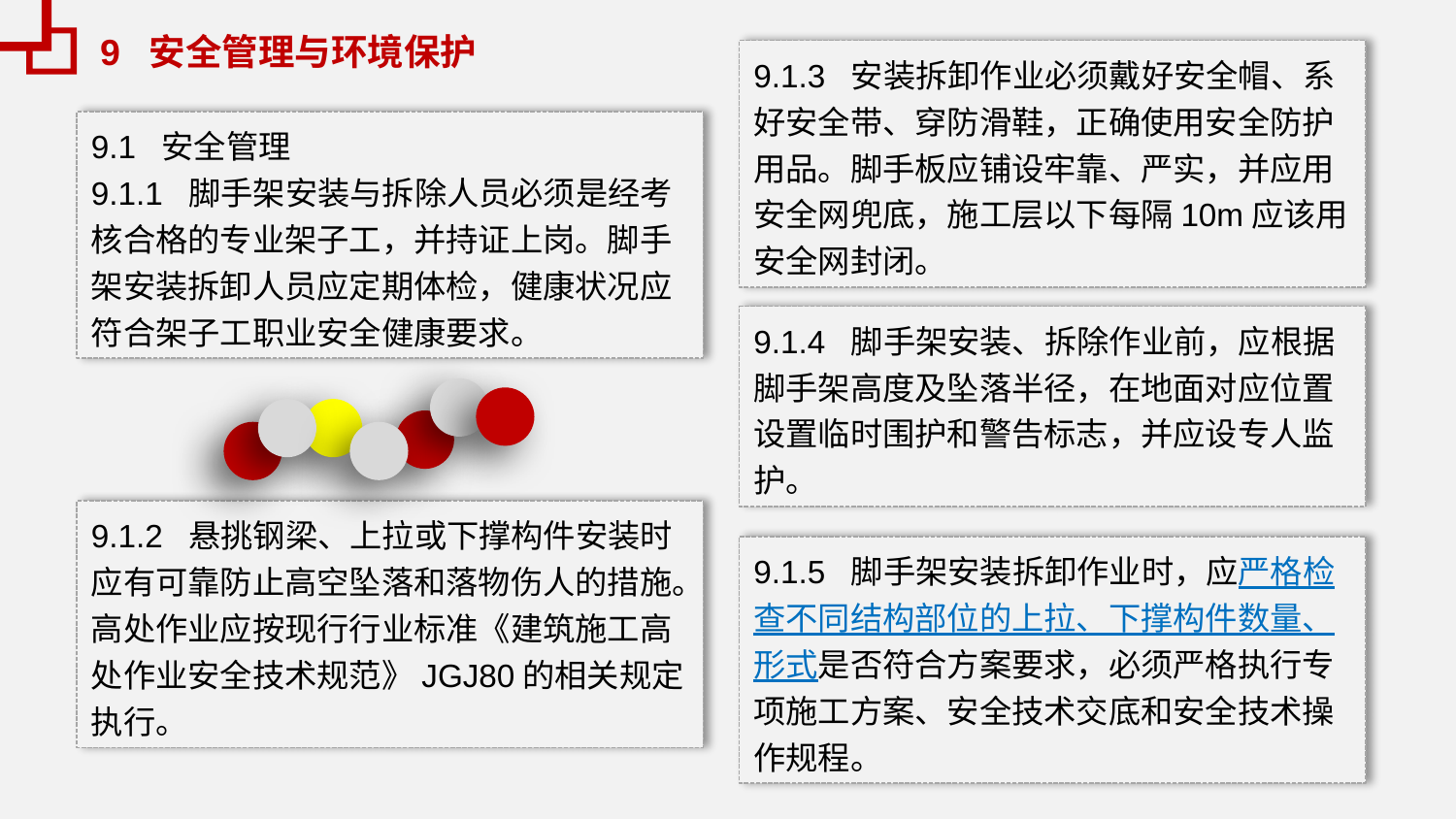

9  安全管理与环境保护

9.1.3  安装拆卸作业必须戴好安全帽、系好安全带、穿防滑鞋，正确使用安全防护用品。脚手板应铺设牢靠、严实，并应用安全网兜底，施工层以下每隔10m应该用安全网封闭。
9.1  安全管理
9.1.1  脚手架安装与拆除人员必须是经考核合格的专业架子工，并持证上岗。脚手架安装拆卸人员应定期体检，健康状况应符合架子工职业安全健康要求。
9.1.4  脚手架安装、拆除作业前，应根据脚手架高度及坠落半径，在地面对应位置设置临时围护和警告标志，并应设专人监护。

9.1.2  悬挑钢梁、上拉或下撑构件安装时应有可靠防止高空坠落和落物伤人的措施。高处作业应按现行行业标准《建筑施工高处作业安全技术规范》JGJ80的相关规定执行。
9.1.5  脚手架安装拆卸作业时，应严格检查不同结构部位的上拉、下撑构件数量、形式是否符合方案要求，必须严格执行专项施工方案、安全技术交底和安全技术操作规程。